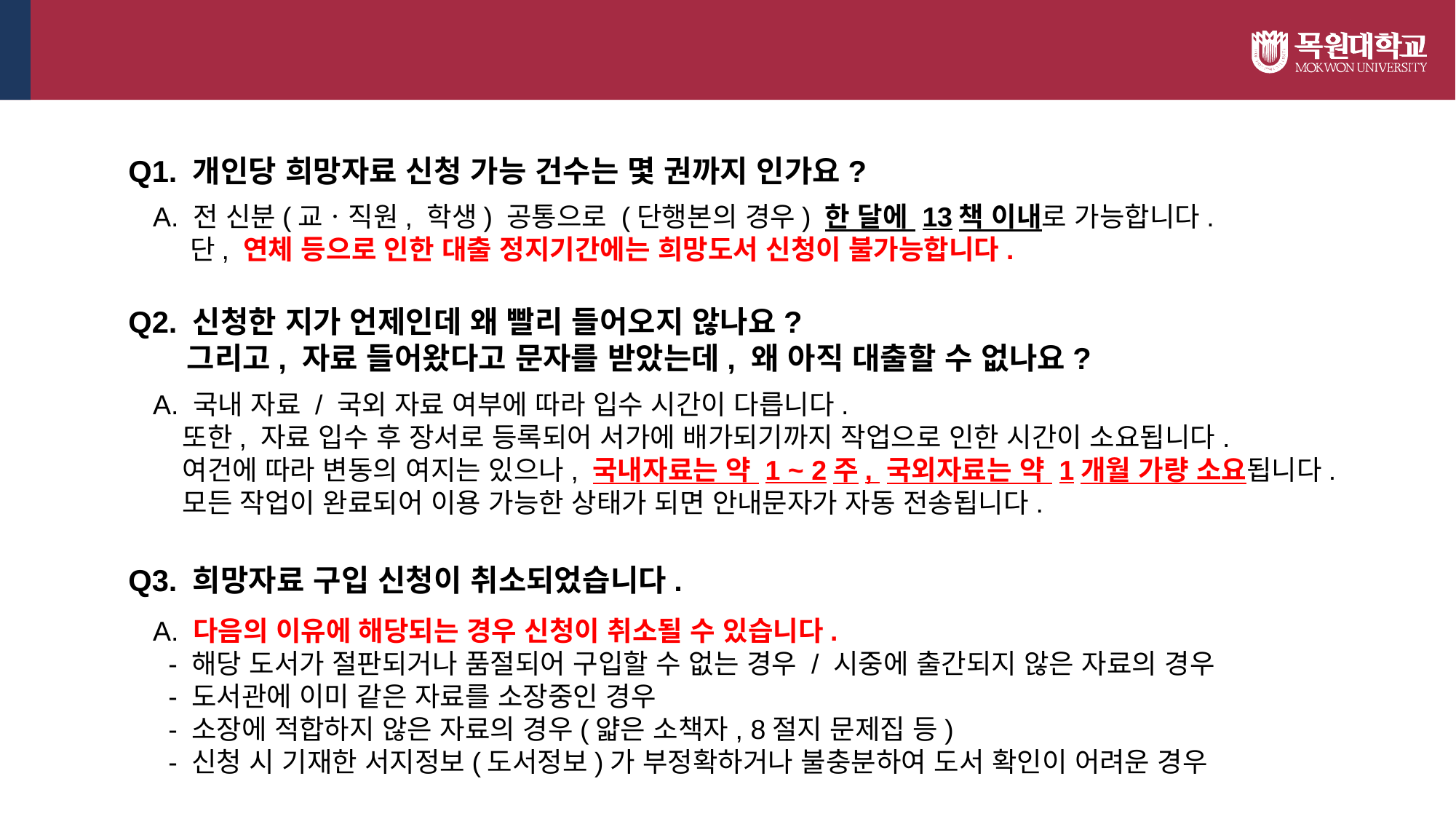

# FAQ
Q1. 개인당 희망자료 신청 가능 건수는 몇 권까지 인가요?
 A. 전 신분(교ㆍ직원, 학생) 공통으로 (단행본의 경우) 한 달에 13책 이내로 가능합니다.
     단, 연체 등으로 인한 대출 정지기간에는 희망도서 신청이 불가능합니다.
Q2. 신청한 지가 언제인데 왜 빨리 들어오지 않나요?
      그리고, 자료 들어왔다고 문자를 받았는데, 왜 아직 대출할 수 없나요?
 A. 국내 자료 / 국외 자료 여부에 따라 입수 시간이 다릅니다.
    또한, 자료 입수 후 장서로 등록되어 서가에 배가되기까지 작업으로 인한 시간이 소요됩니다.
    여건에 따라 변동의 여지는 있으나, 국내자료는 약 1 ~ 2주, 국외자료는 약 1개월 가량 소요됩니다.
    모든 작업이 완료되어 이용 가능한 상태가 되면 안내문자가 자동 전송됩니다.
Q3. 희망자료 구입 신청이 취소되었습니다.
 A. 다음의 이유에 해당되는 경우 신청이 취소될 수 있습니다.
   - 해당 도서가 절판되거나 품절되어 구입할 수 없는 경우 / 시중에 출간되지 않은 자료의 경우
   - 도서관에 이미 같은 자료를 소장중인 경우
   - 소장에 적합하지 않은 자료의 경우(얇은 소책자, 8절지 문제집 등)
   - 신청 시 기재한 서지정보(도서정보)가 부정확하거나 불충분하여 도서 확인이 어려운 경우